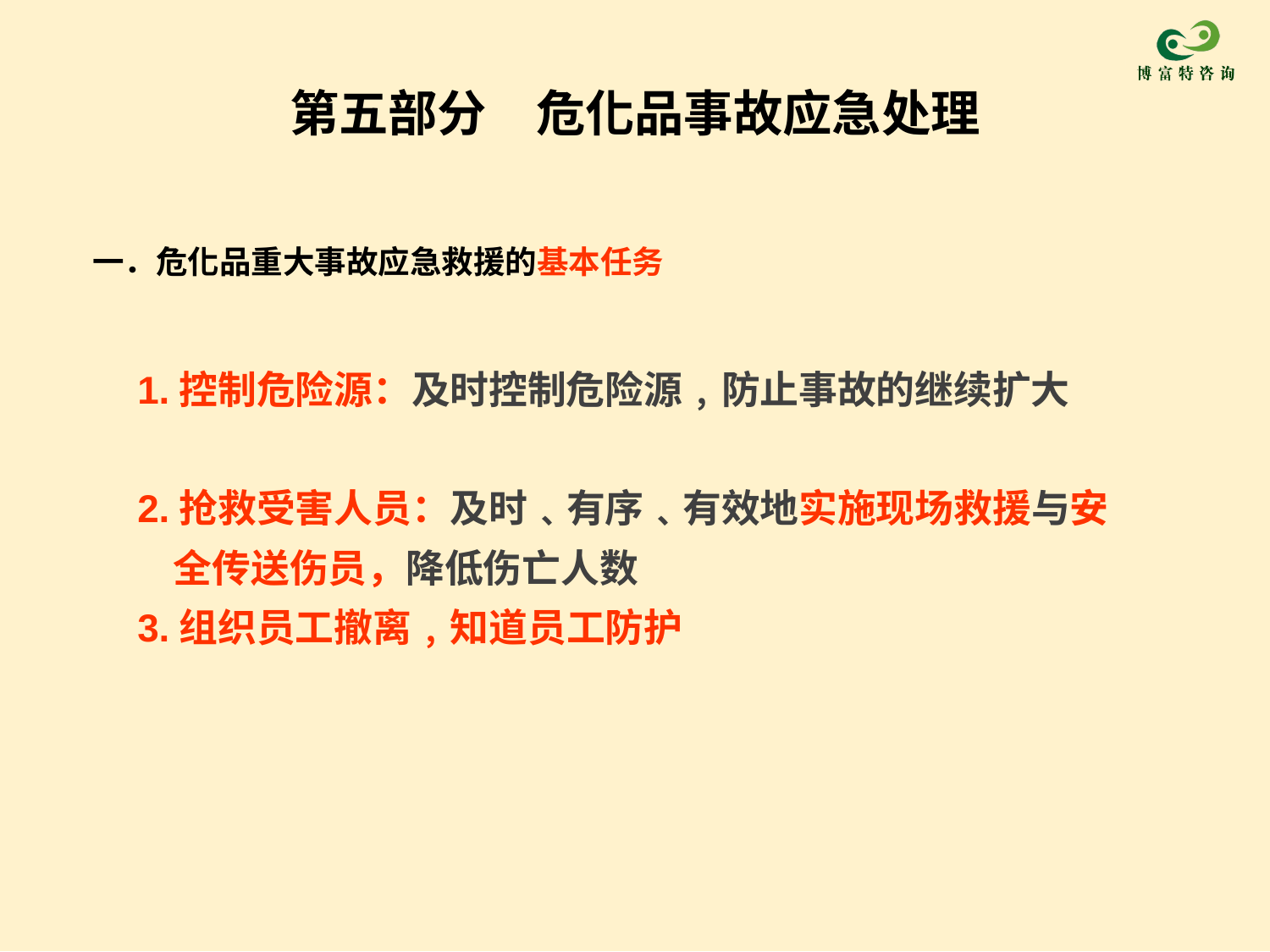

第五部分　危化品事故应急处理
一．危化品重大事故应急救援的基本任务

1.控制危险源：及时控制危险源﹐防止事故的继续扩大

2.抢救受害人员：及时﹑有序﹑有效地实施现场救援与安
   全传送伤员，降低伤亡人数
3.组织员工撤离﹐知道员工防护